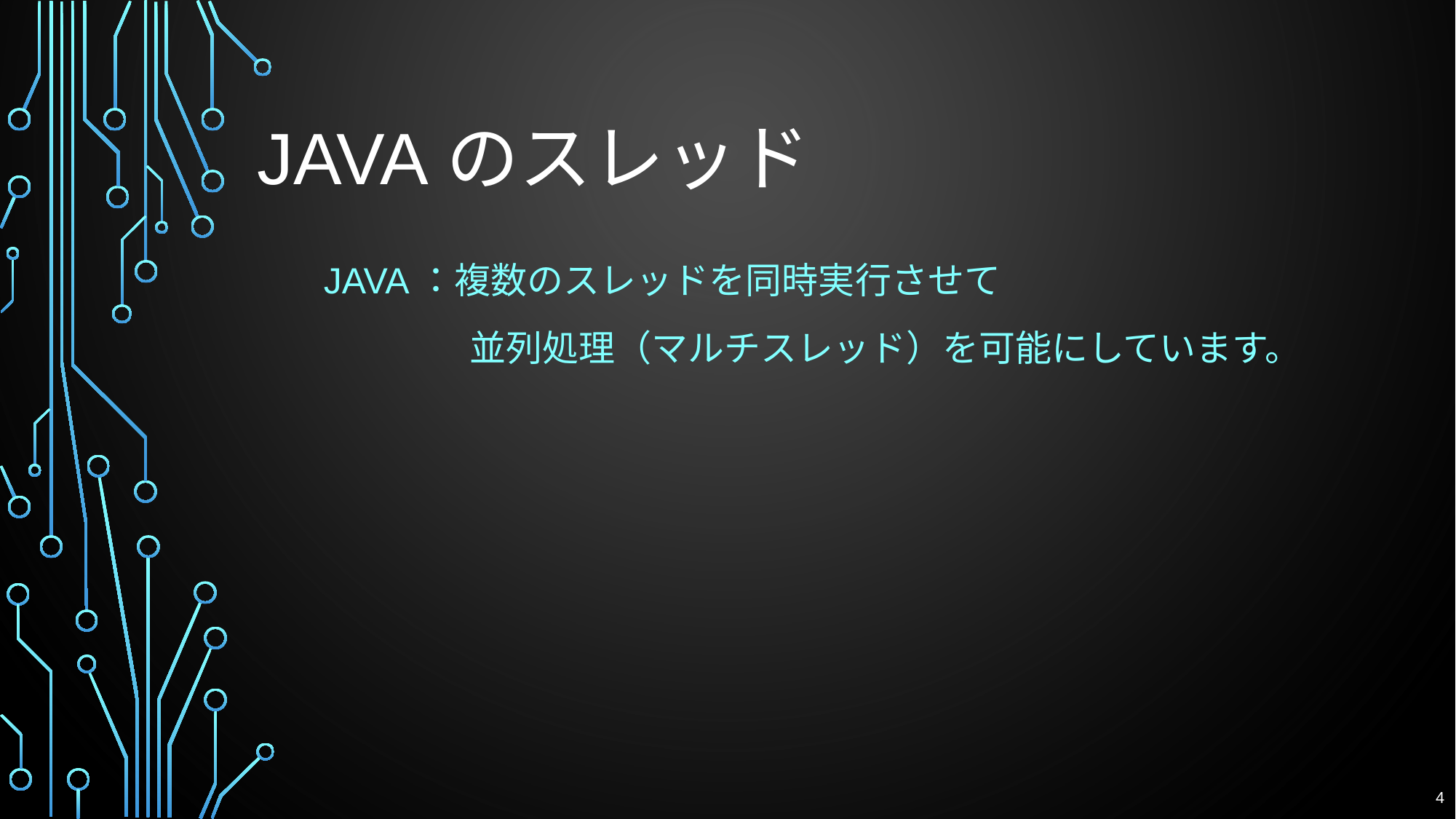

# Javaのスレッド
Java：複数のスレッドを同時実行させて
　　　　並列処理（マルチスレッド）を可能にしています。

4